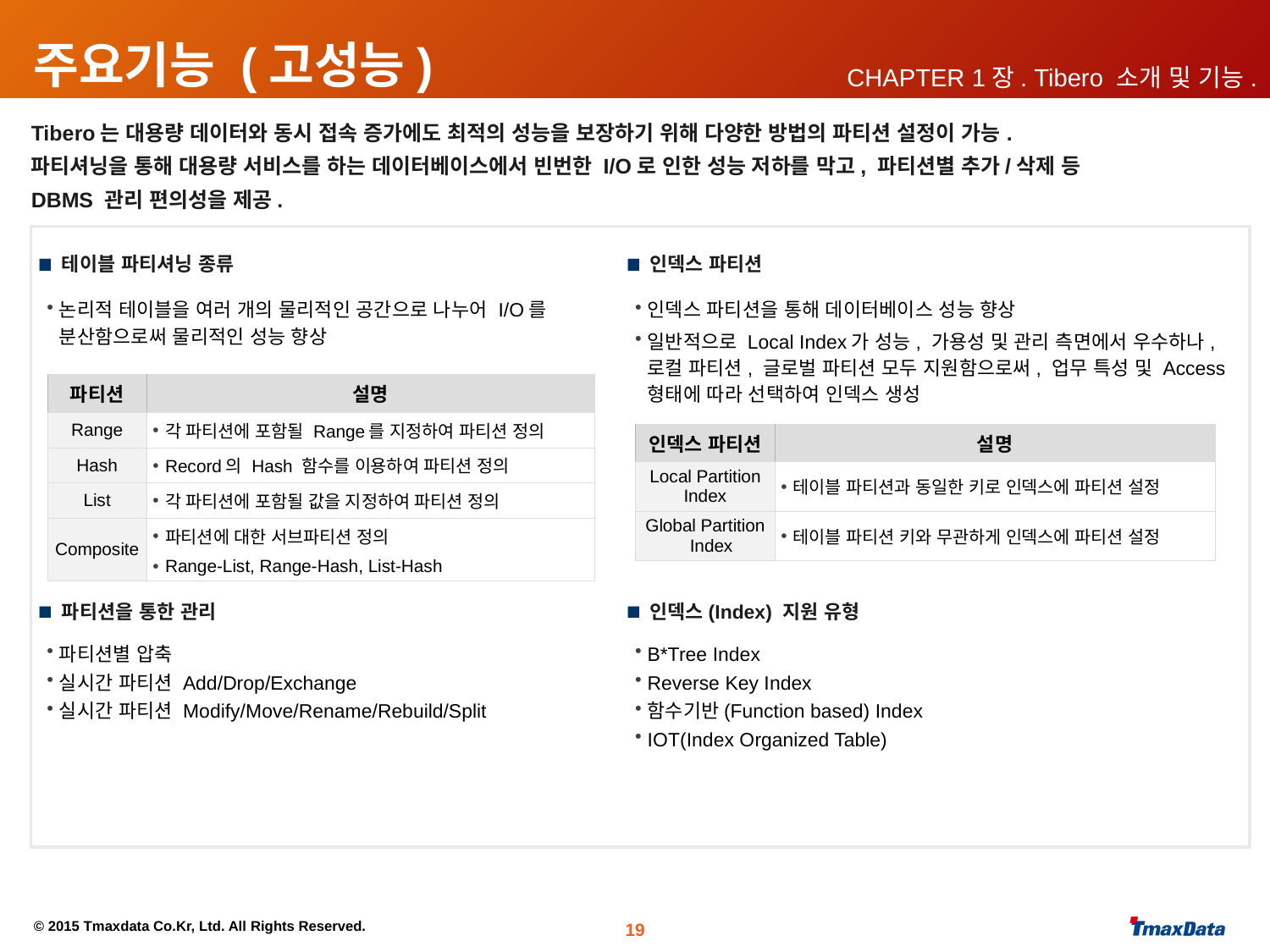

# 주요기능 (고성능)
CHAPTER 1장. Tibero 소개 및 기능.
Tibero는 대용량 데이터와 동시 접속 증가에도 최적의 성능을 보장하기 위해 다양한 방법의 파티션 설정이 가능.
파티셔닝을 통해 대용량 서비스를 하는 데이터베이스에서 빈번한 I/O로 인한 성능 저하를 막고, 파티션별 추가/삭제 등
DBMS 관리 편의성을 제공.

테이블 파티셔닝 종류
인덱스 파티션
논리적 테이블을 여러 개의 물리적인 공간으로 나누어 I/O를 분산함으로써 물리적인 성능 향상
인덱스 파티션을 통해 데이터베이스 성능 향상
일반적으로 Local Index가 성능, 가용성 및 관리 측면에서 우수하나, 로컬 파티션, 글로벌 파티션 모두 지원함으로써, 업무 특성 및 Access 형태에 따라 선택하여 인덱스 생성
| 파티션 | 설명 |
| --- | --- |
| Range | 각 파티션에 포함될 Range를 지정하여 파티션 정의 |
| Hash | Record의 Hash 함수를 이용하여 파티션 정의 |
| List | 각 파티션에 포함될 값을 지정하여 파티션 정의 |
| Composite | 파티션에 대한 서브파티션 정의 Range-List, Range-Hash, List-Hash |
| 인덱스 파티션 | 설명 |
| --- | --- |
| Local Partition Index | 테이블 파티션과 동일한 키로 인덱스에 파티션 설정 |
| Global Partition Index | 테이블 파티션 키와 무관하게 인덱스에 파티션 설정 |
파티션을 통한 관리
인덱스(Index) 지원 유형
파티션별 압축
실시간 파티션 Add/Drop/Exchange
실시간 파티션 Modify/Move/Rename/Rebuild/Split
B*Tree Index
Reverse Key Index
함수기반(Function based) Index
IOT(Index Organized Table)